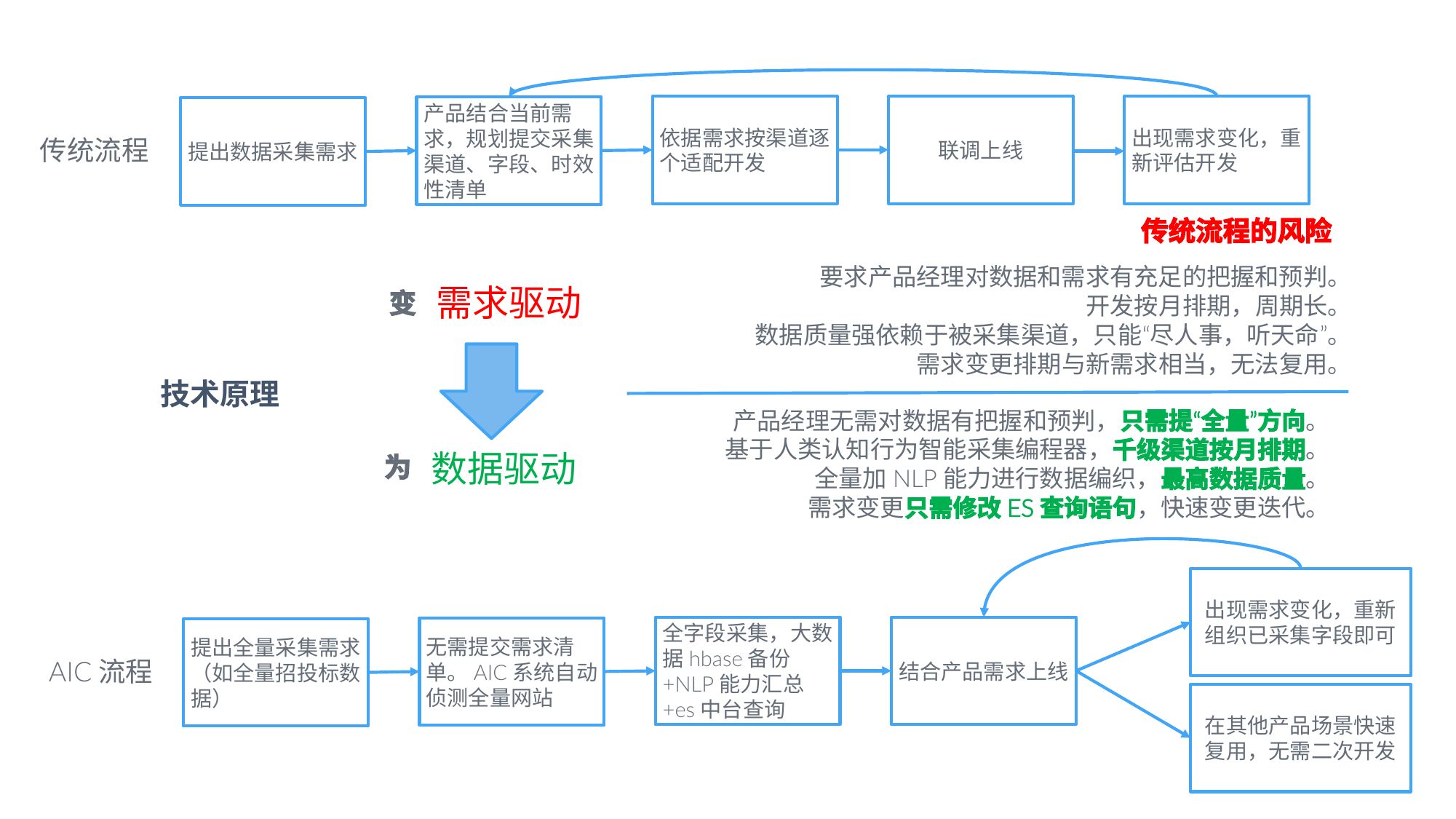

依据需求按渠道逐个适配开发
联调上线
出现需求变化，重新评估开发
产品结合当前需求，规划提交采集渠道、字段、时效性清单
提出数据采集需求
传统流程
传统流程的风险
要求产品经理对数据和需求有充足的把握和预判。
开发按月排期，周期长。
数据质量强依赖于被采集渠道，只能“尽人事，听天命”。
需求变更排期与新需求相当，无法复用。
需求驱动
变

技术原理

产品经理无需对数据有把握和预判，只需提“全量”方向。
基于人类认知行为智能采集编程器，千级渠道按月排期。
全量加NLP能力进行数据编织，最高数据质量。
需求变更只需修改ES查询语句，快速变更迭代。
数据驱动
为
出现需求变化，重新组织已采集字段即可
全字段采集，大数据hbase备份+NLP能力汇总+es中台查询
结合产品需求上线
无需提交需求清单。AIC系统自动侦测全量网站
提出全量采集需求
（如全量招投标数据）
AIC流程
在其他产品场景快速复用，无需二次开发